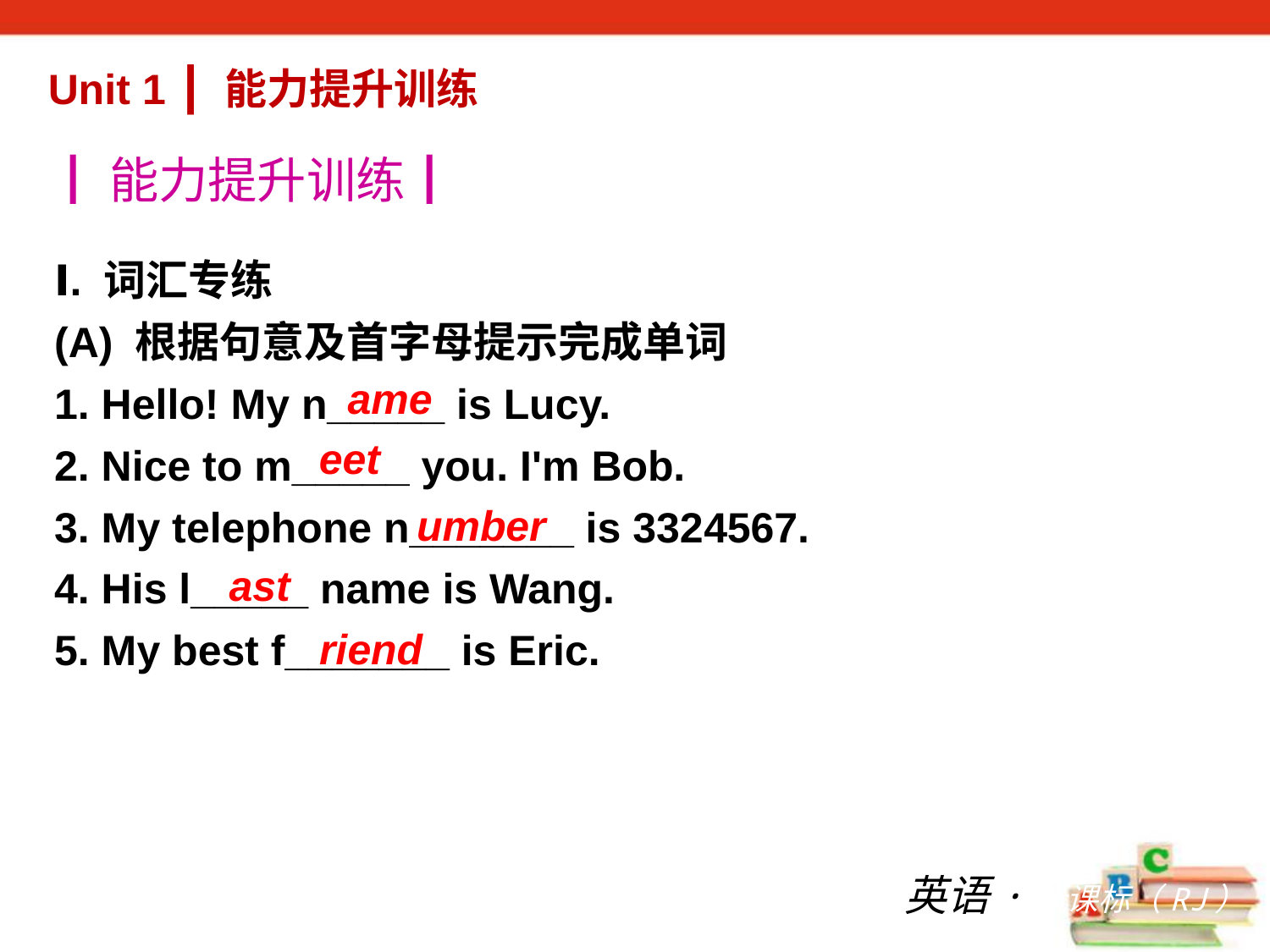

Unit 1 ┃ 能力提升训练
┃能力提升训练┃
Ⅰ. 词汇专练
(A) 根据句意及首字母提示完成单词
1. Hello! My n_____ is Lucy.
2. Nice to m_____ you. I'm Bob.
3. My telephone n_______ is 332­4567.
4. His l_____ name is Wang.
5. My best f_______ is Eric.
ame
eet
umber
ast
riend
英语·新课标（RJ）